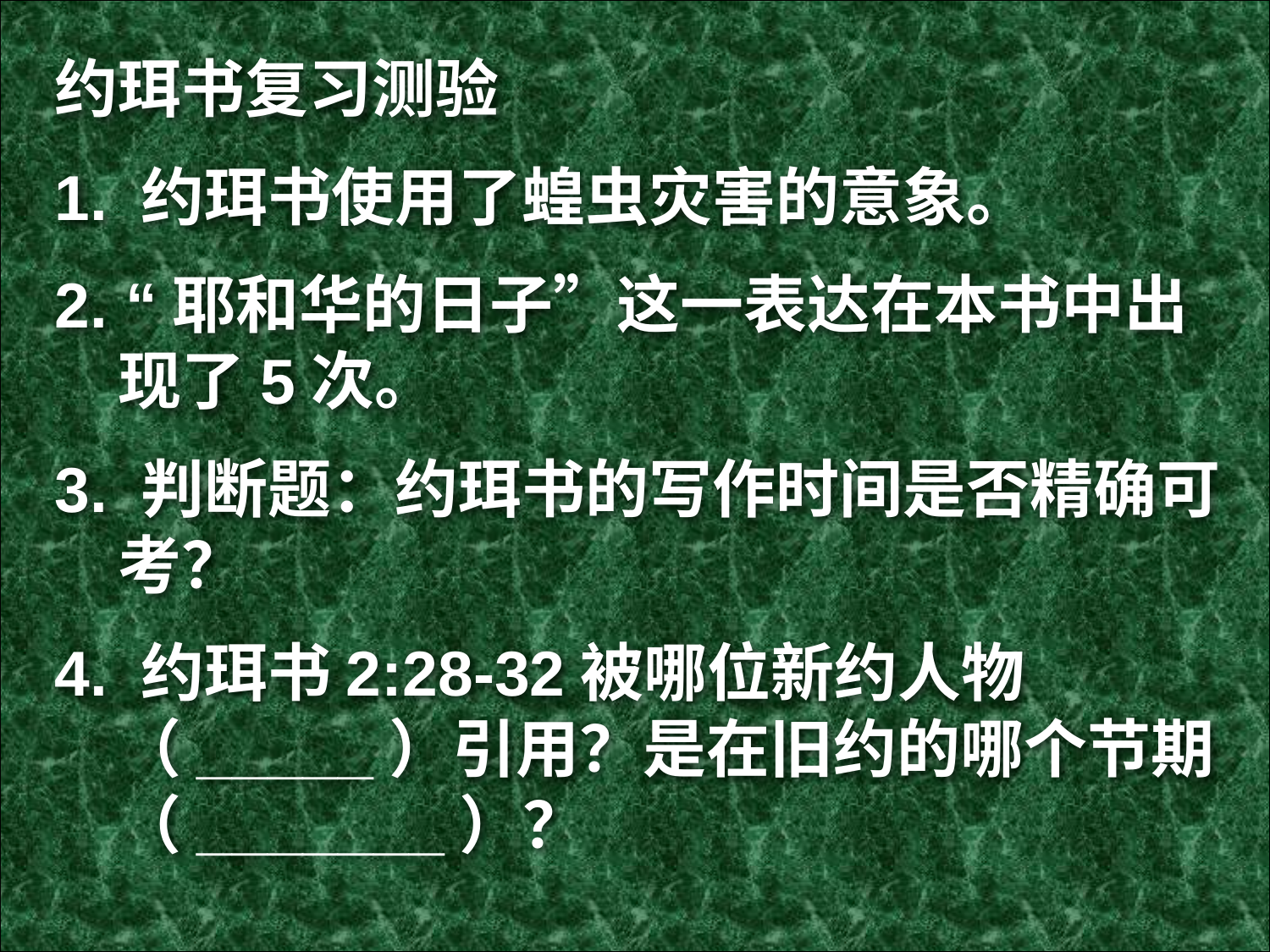

约珥书复习测验
1. 约珥书使用了蝗虫灾害的意象。
2. “耶和华的日子”这一表达在本书中出现了5次。
3. 判断题：约珥书的写作时间是否精确可考？
4. 约珥书2:28-32被哪位新约人物（_____）引用？是在旧约的哪个节期（_______）？